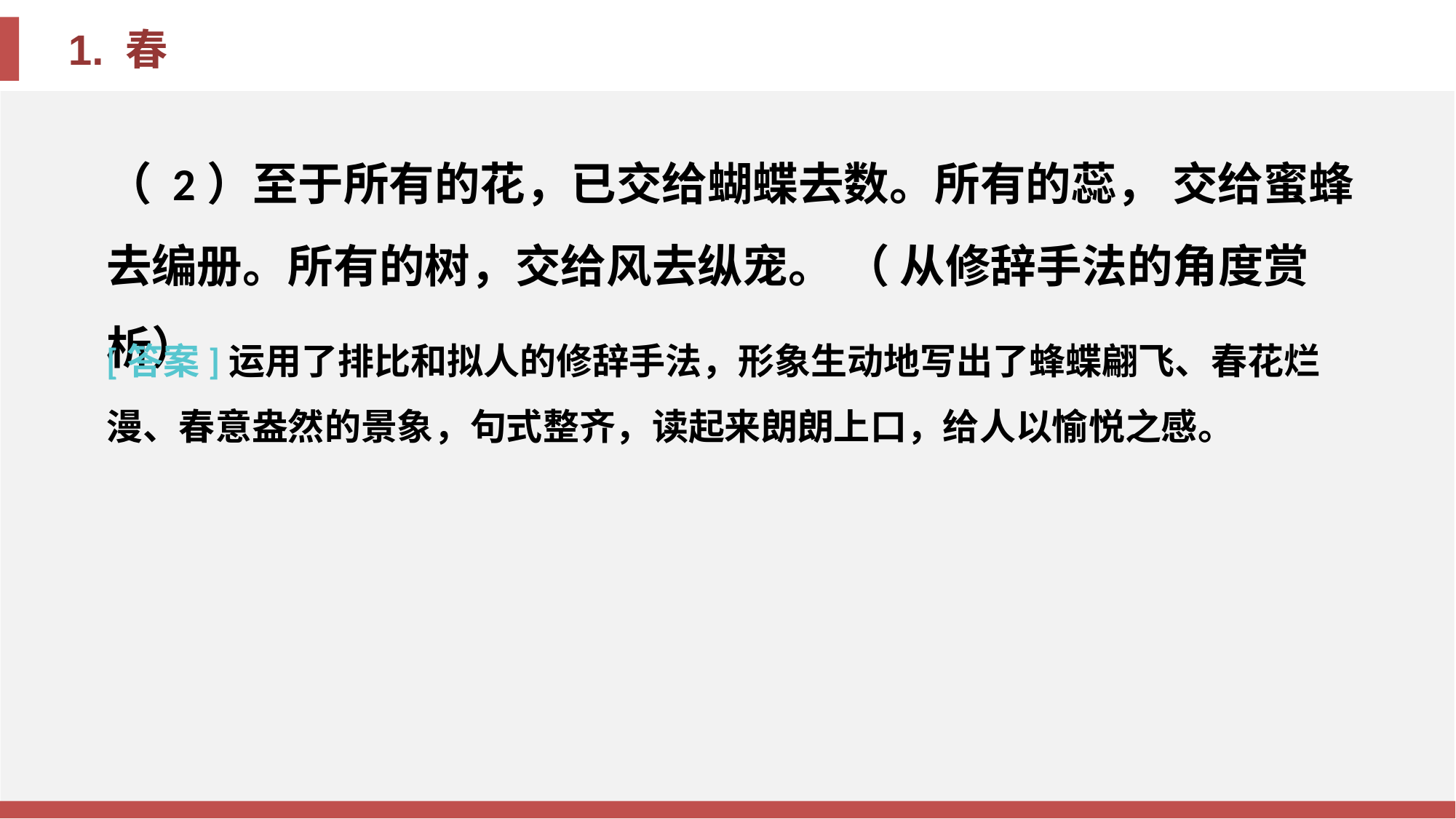

（ 2）至于所有的花，已交给蝴蝶去数。所有的蕊， 交给蜜蜂去编册。所有的树，交给风去纵宠。 （ 从修辞手法的角度赏析）
[答案]运用了排比和拟人的修辞手法，形象生动地写出了蜂蝶翩飞、春花烂漫、春意盎然的景象，句式整齐，读起来朗朗上口，给人以愉悦之感。